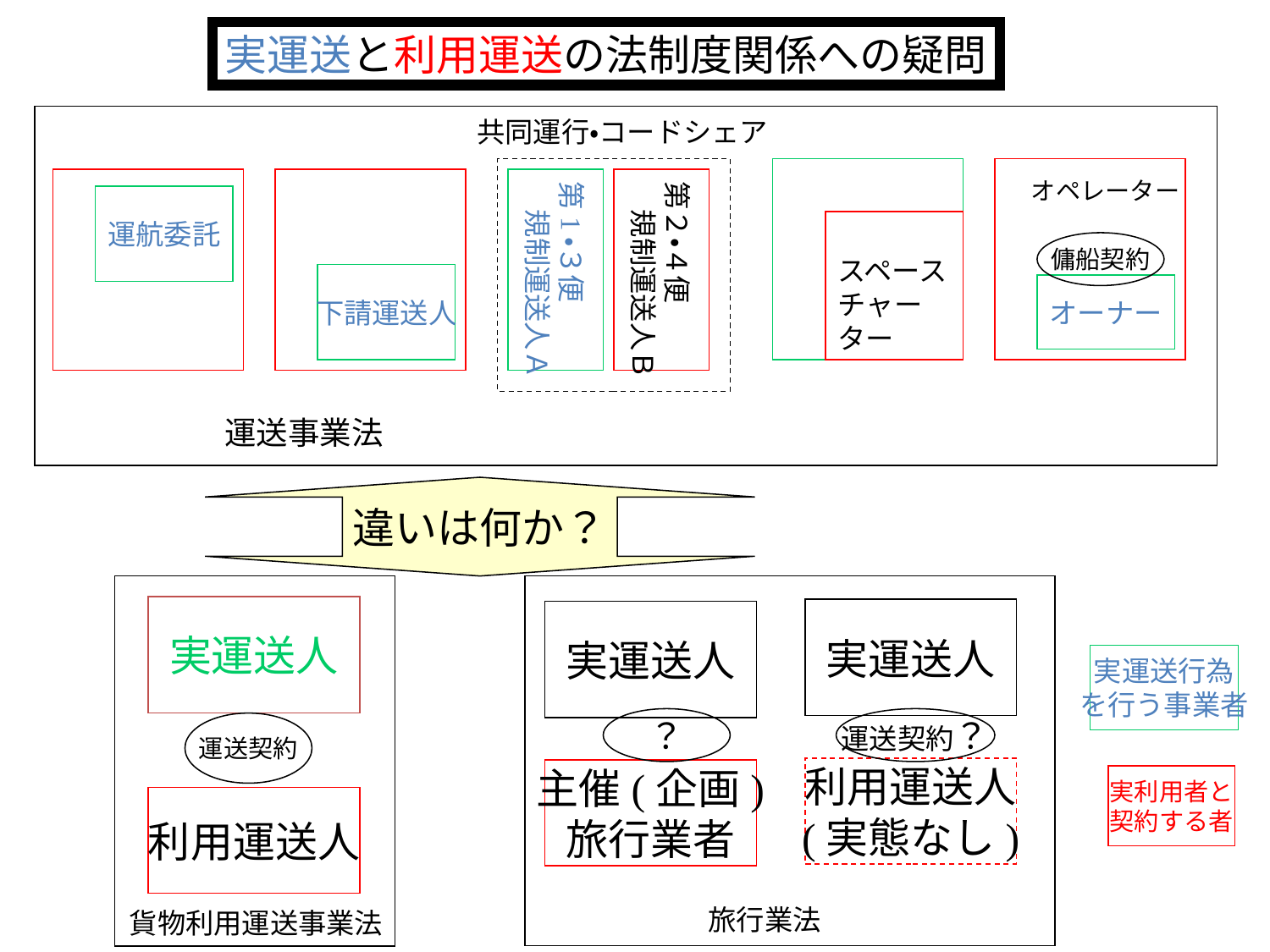

実運送と利用運送の法制度関係への疑問
共同運行・コードシェア

第1・３便
　規制運送人Ａ
第２・４便
　規制運送人Ｂ
オペレーター
運航委託

傭船契約
スペースチャーター
下請運送人
オーナー
運送事業法
違いは何か？

実運送人
実運送人
実運送人
実運送行為
を行う事業者
？
運送契約？
運送契約
利用運送人
(実態なし)
主催(企画)
旅行業者
実利用者と
契約する者
利用運送人
旅行業法
貨物利用運送事業法